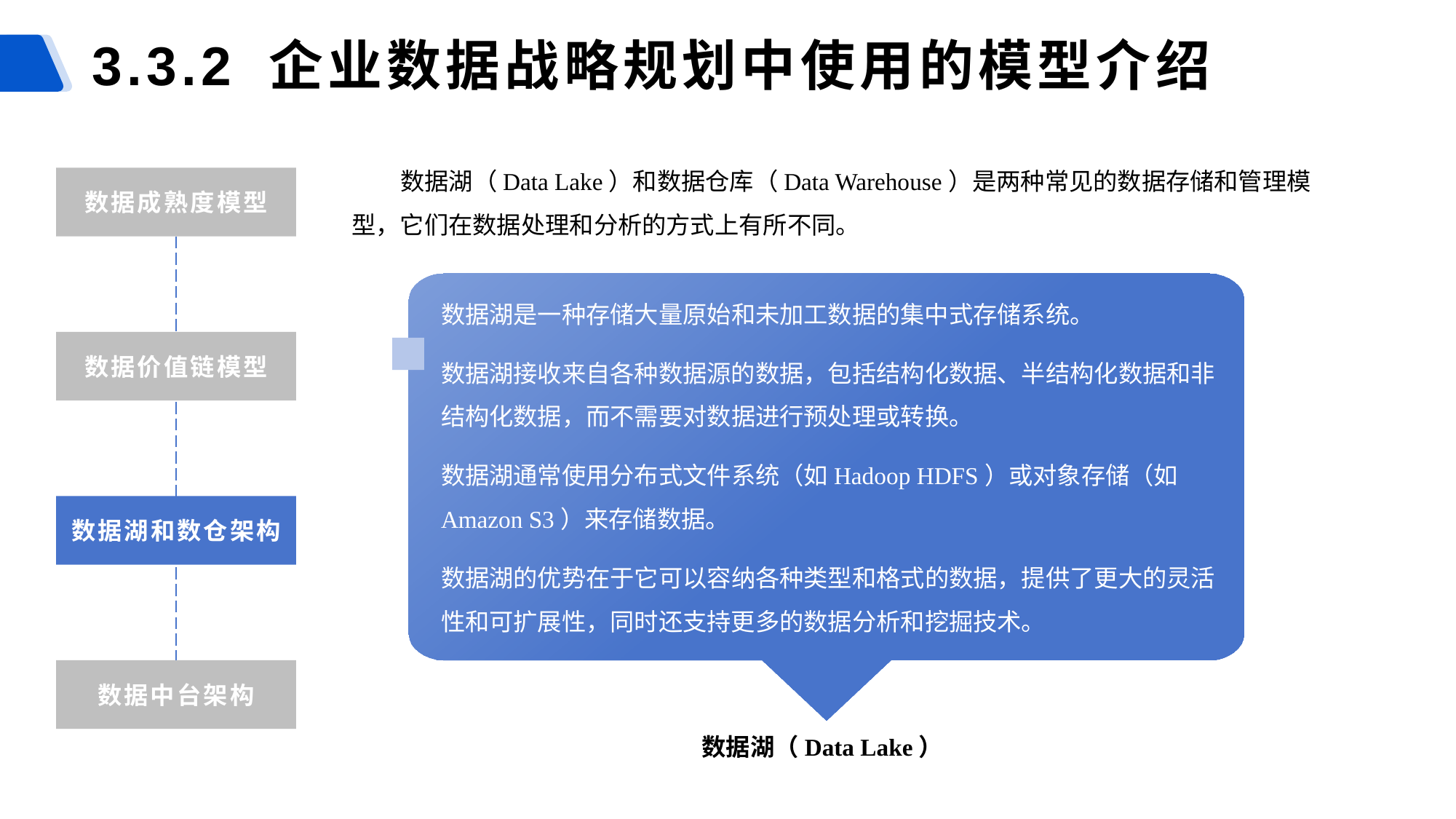

# 3.3.2 企业数据战略规划中使用的模型介绍
数据湖（Data Lake）和数据仓库（Data Warehouse）是两种常见的数据存储和管理模型，它们在数据处理和分析的方式上有所不同。

数据成熟度模型

数据湖是一种存储大量原始和未加工数据的集中式存储系统。
数据湖接收来自各种数据源的数据，包括结构化数据、半结构化数据和非结构化数据，而不需要对数据进行预处理或转换。
数据湖通常使用分布式文件系统（如Hadoop HDFS）或对象存储（如Amazon S3）来存储数据。
数据湖的优势在于它可以容纳各种类型和格式的数据，提供了更大的灵活性和可扩展性，同时还支持更多的数据分析和挖掘技术。
数据价值链模型

数据湖和数仓架构
数据中台架构
数据湖（Data Lake）